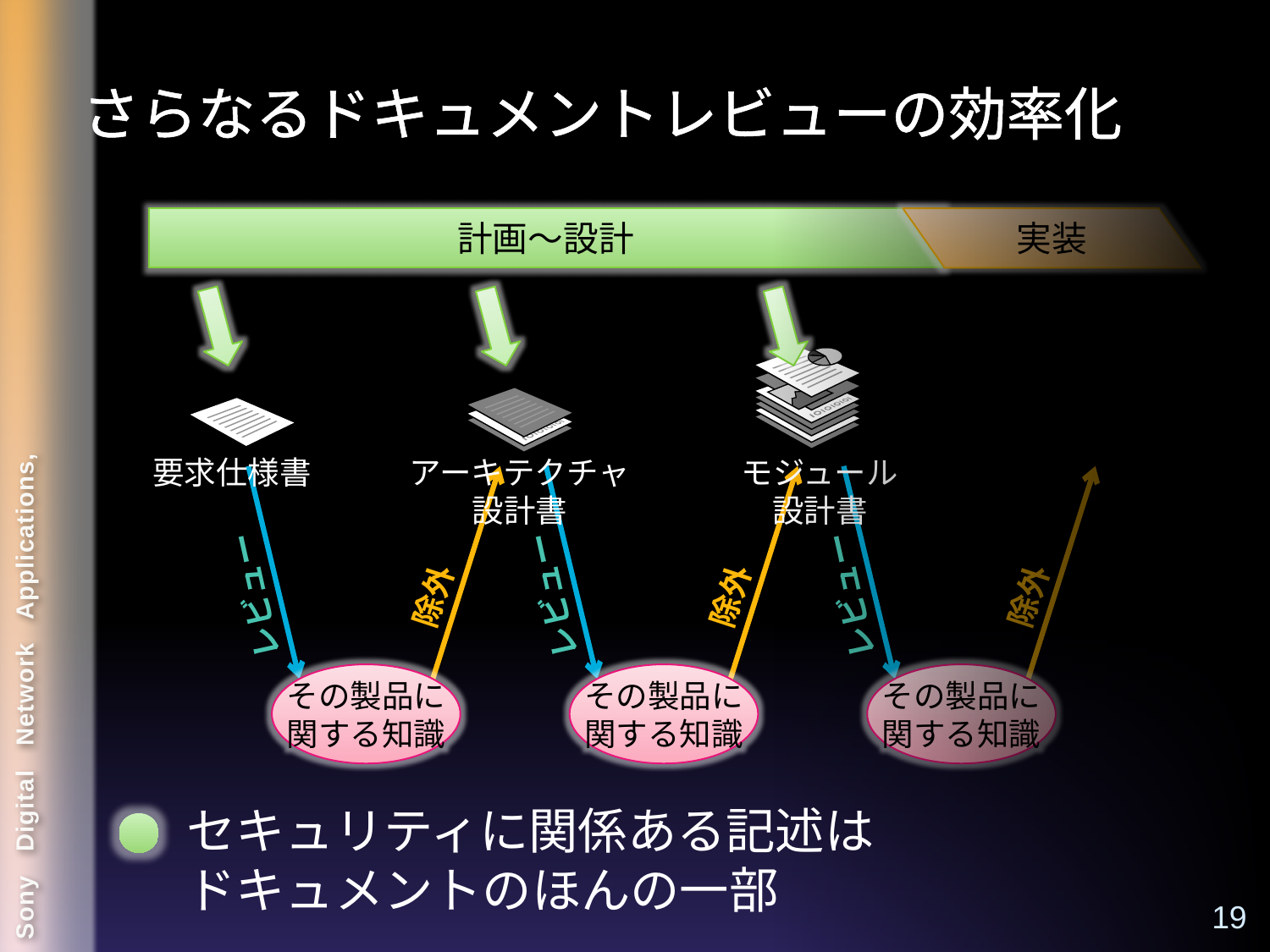

# さらなるドキュメントレビューの効率化

計画～設計
実装

モジュール
設計書

アーキテクチャ
設計書

要求仕様書
除外
レビュー
その製品に
関する知識
除外
レビュー
その製品に
関する知識
除外
レビュー
その製品に
関する知識
セキュリティに関係ある記述は
ドキュメントのほんの一部

19